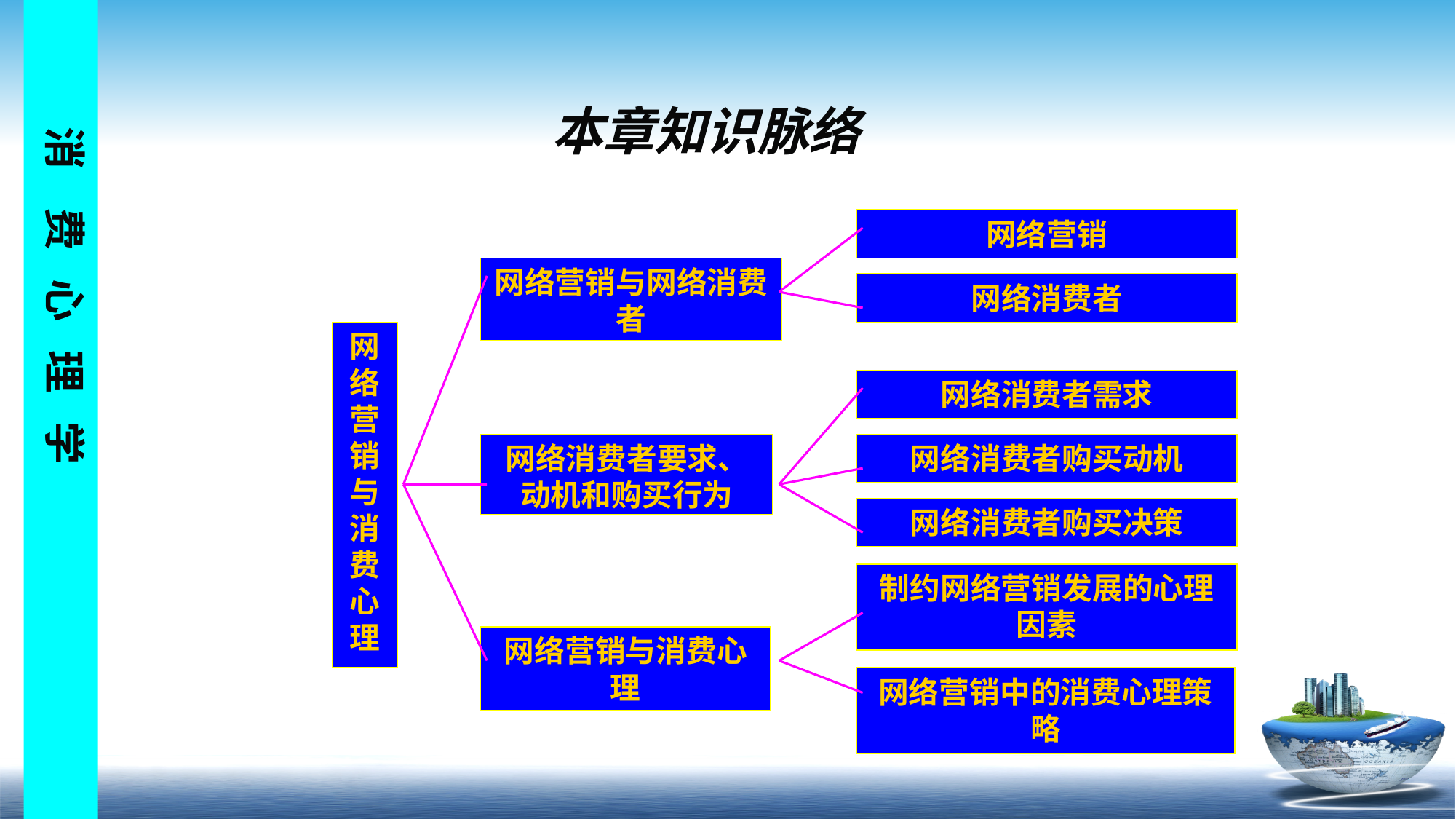

# 本章知识脉络
网络营销

网络营销与网络消费者
网络消费者

网络营销与消费心理
网络消费者需求

网络消费者要求、动机和购买行为
网络消费者购买动机

网络消费者购买决策
制约网络营销发展的心理因素

网络营销与消费心理

网络营销中的消费心理策略